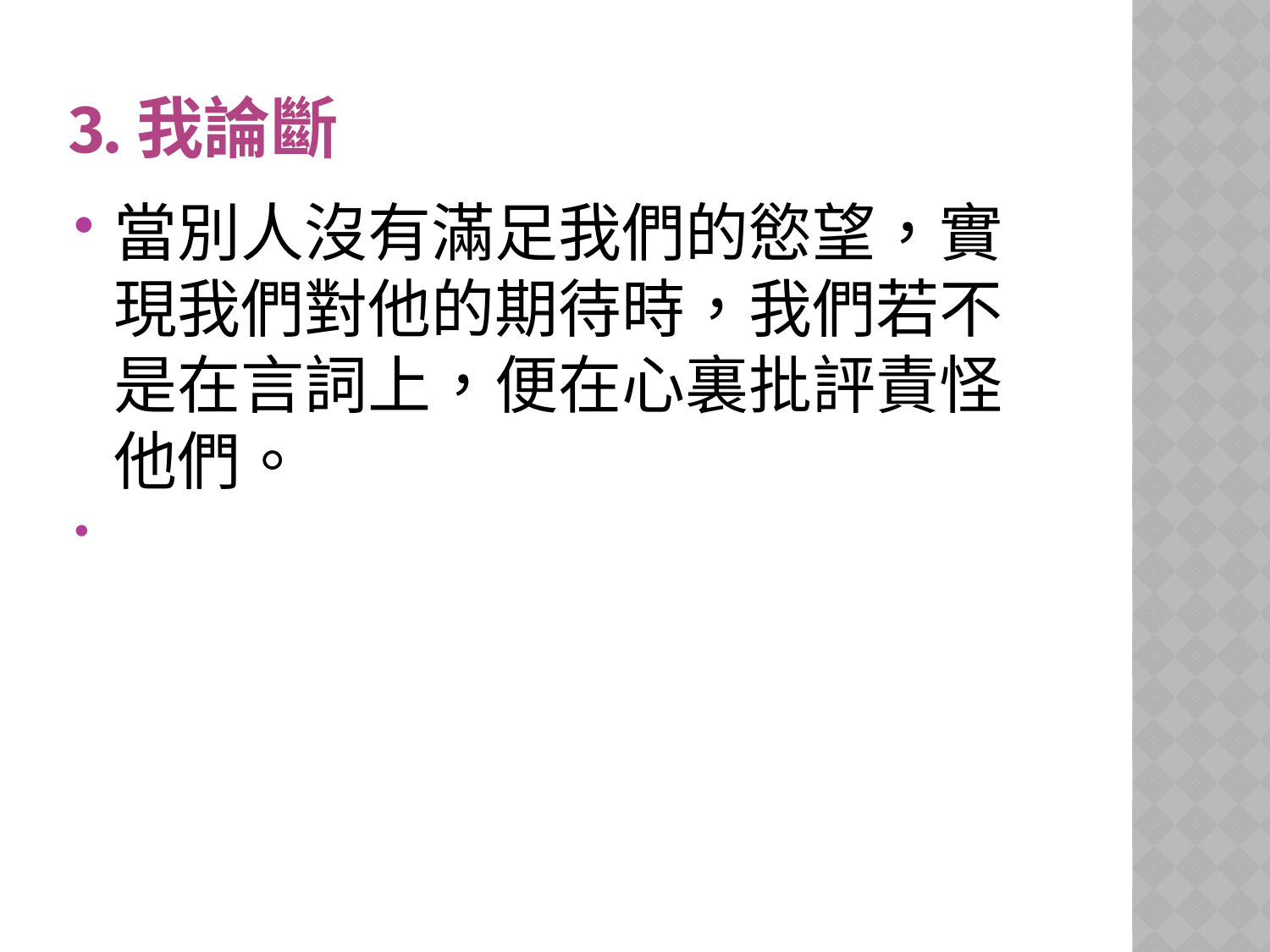

# 3.我論斷
當別人沒有滿足我們的慾望，實現我們對他的期待時，我們若不是在言詞上，便在心裏批評責怪他們。